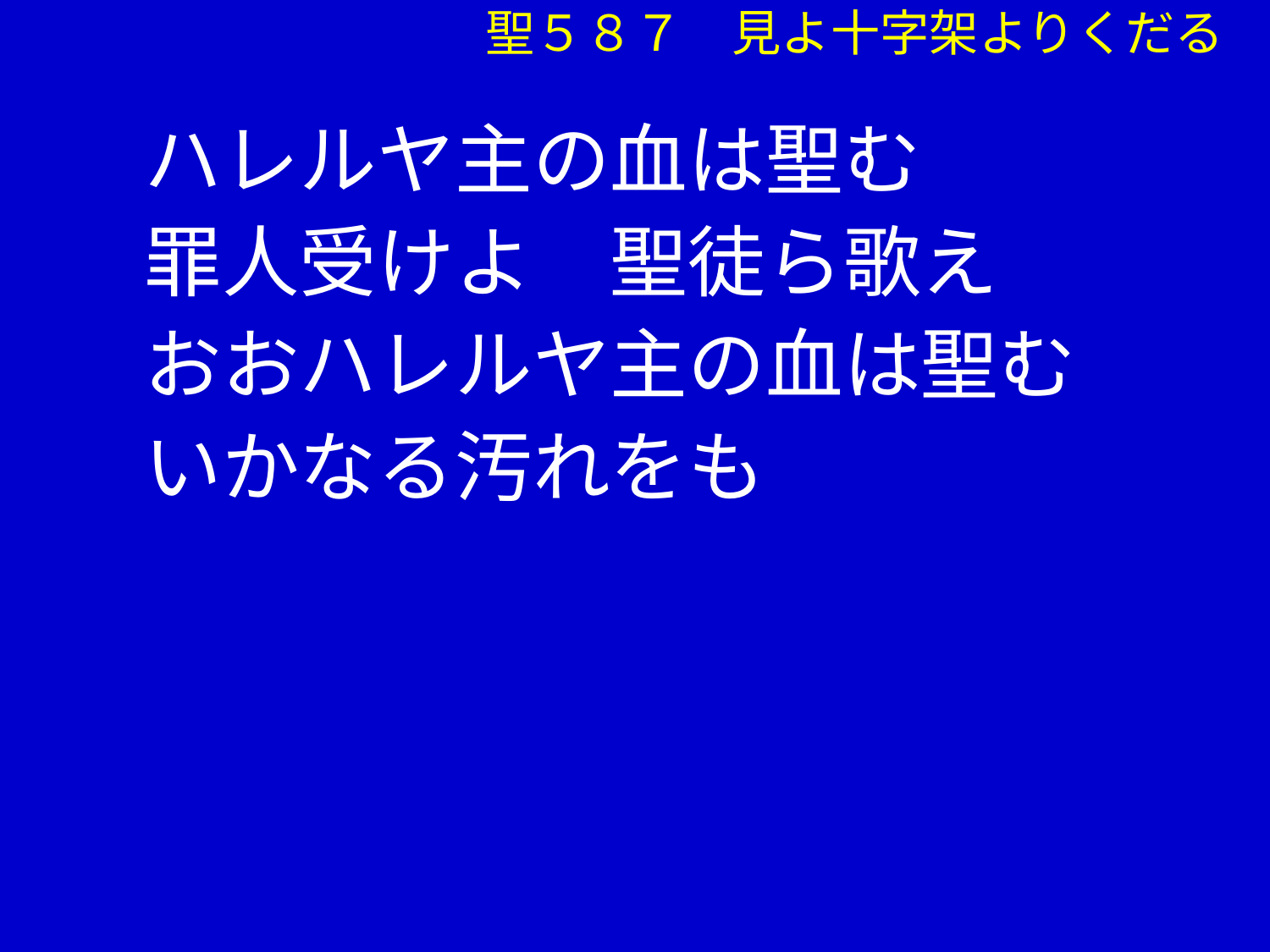

聖５８７　見よ十字架よりくだる
　ハレルヤ主の血は聖む
　罪人受けよ　聖徒ら歌え
　おおハレルヤ主の血は聖む
　いかなる汚れをも